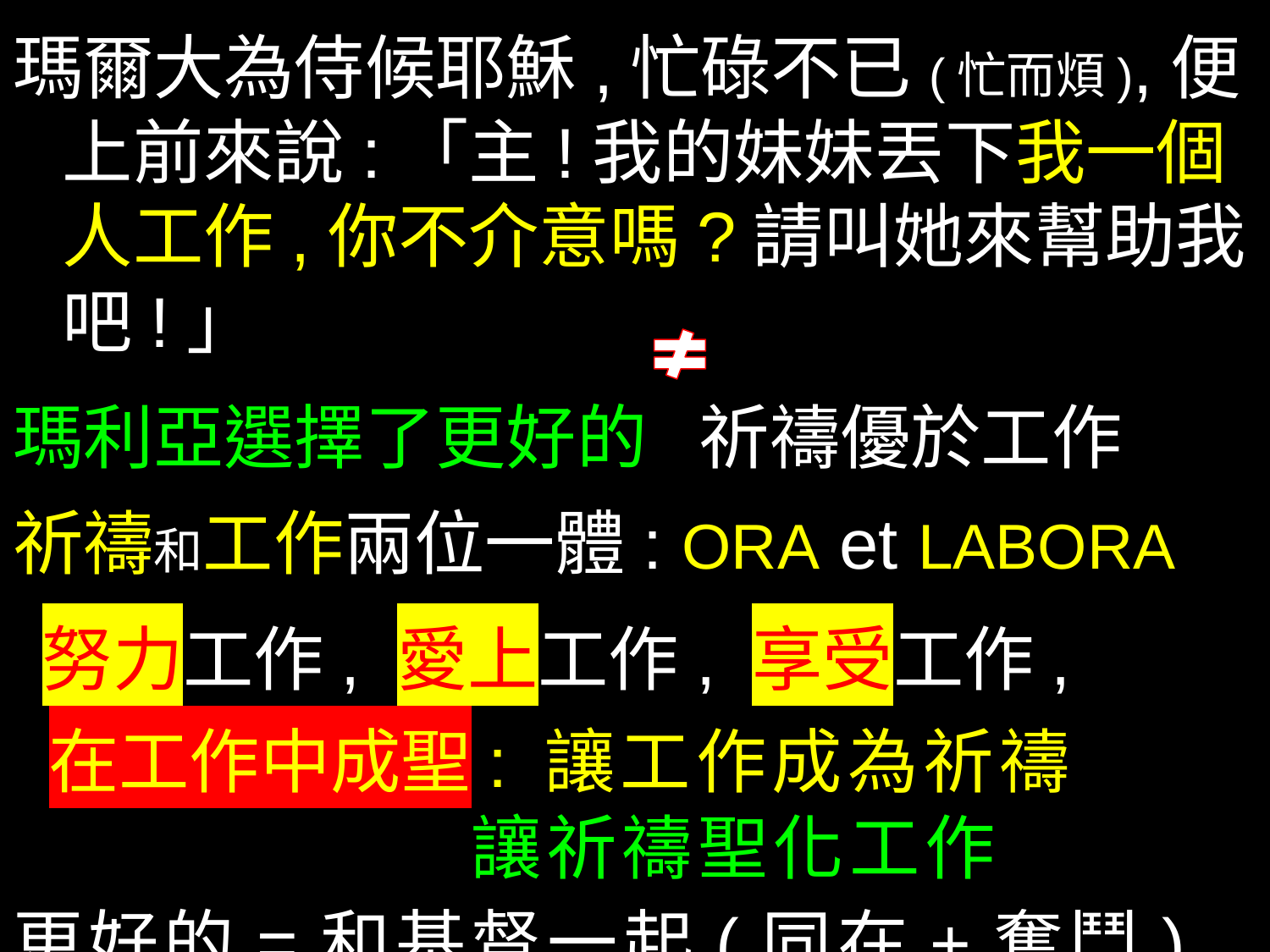

瑪爾大為侍候耶穌,忙碌不已(忙而煩),便上前來說:「主!我的妹妹丟下我一個人工作,你不介意嗎?請叫她來幫助我吧!」
瑪利亞選擇了更好的    祈禱優於工作
祈禱和工作兩位一體: ORA et LABORA
 努力工作, 愛上工作, 享受工作,
 在工作中成聖: 讓工作成為祈禱
                            讓祈禱聖化工作
更好的=和基督一起(同在+奮鬥)